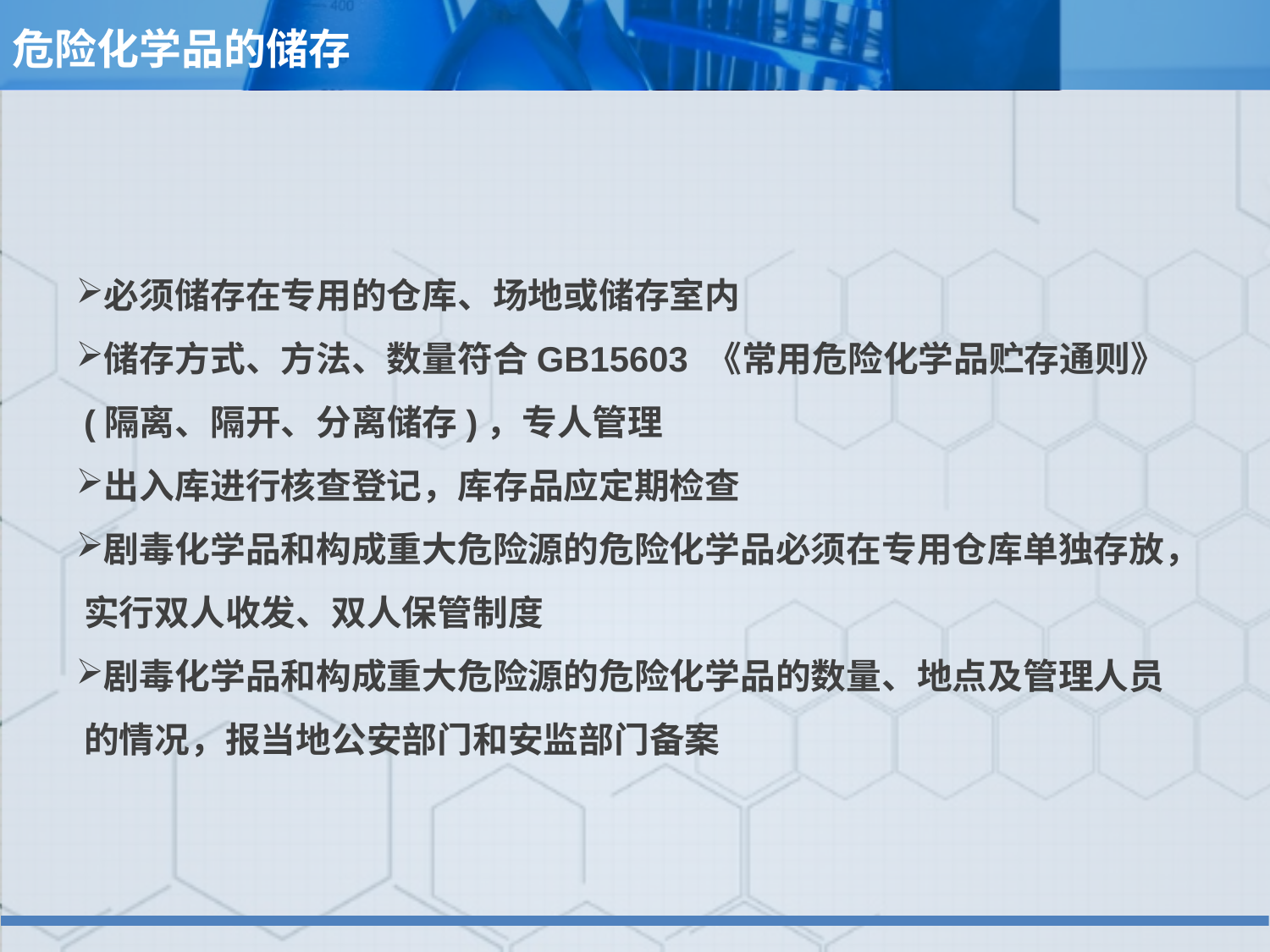

# 危险化学品的储存
必须储存在专用的仓库、场地或储存室内
储存方式、方法、数量符合GB15603 《常用危险化学品贮存通则》(隔离、隔开、分离储存)，专人管理
出入库进行核查登记，库存品应定期检查
剧毒化学品和构成重大危险源的危险化学品必须在专用仓库单独存放，实行双人收发、双人保管制度
剧毒化学品和构成重大危险源的危险化学品的数量、地点及管理人员的情况，报当地公安部门和安监部门备案